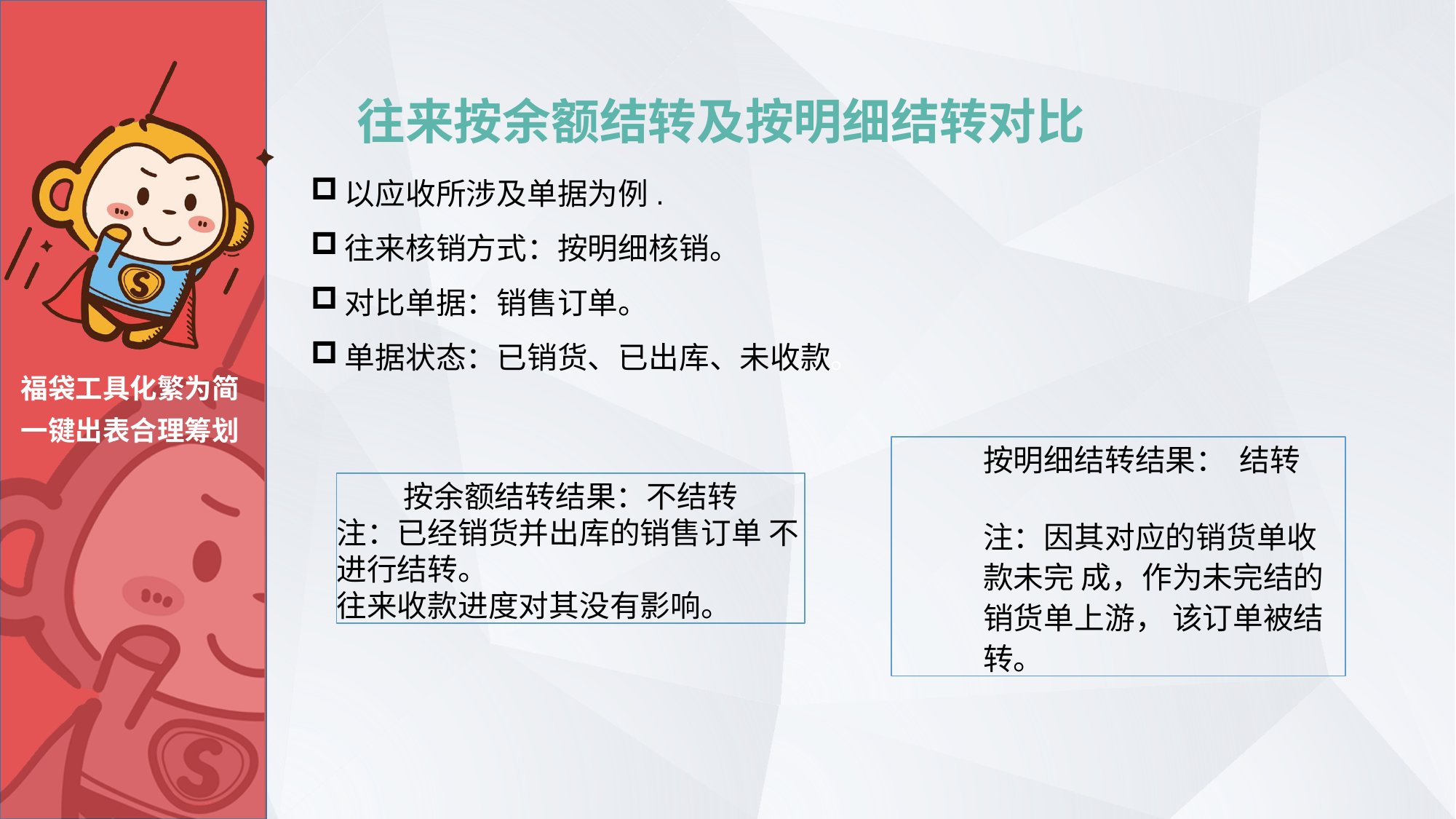

# 往来按余额结转及按明细结转对比
以应收所涉及单据为例.
往来核销方式：按明细核销。
对比单据：销售订单。
单据状态：已销货、已出库、未收款。

福袋工具化繁为简
一键出表合理筹划
按明细结转结果：  结转
注：因其对应的销货单收
款未完 成，作为未完结的
销货单上游， 该订单被结
转。
按余额结转结果：不结转
注：已经销货并出库的销售订单 不进行结转。
往来收款进度对其没有影响。